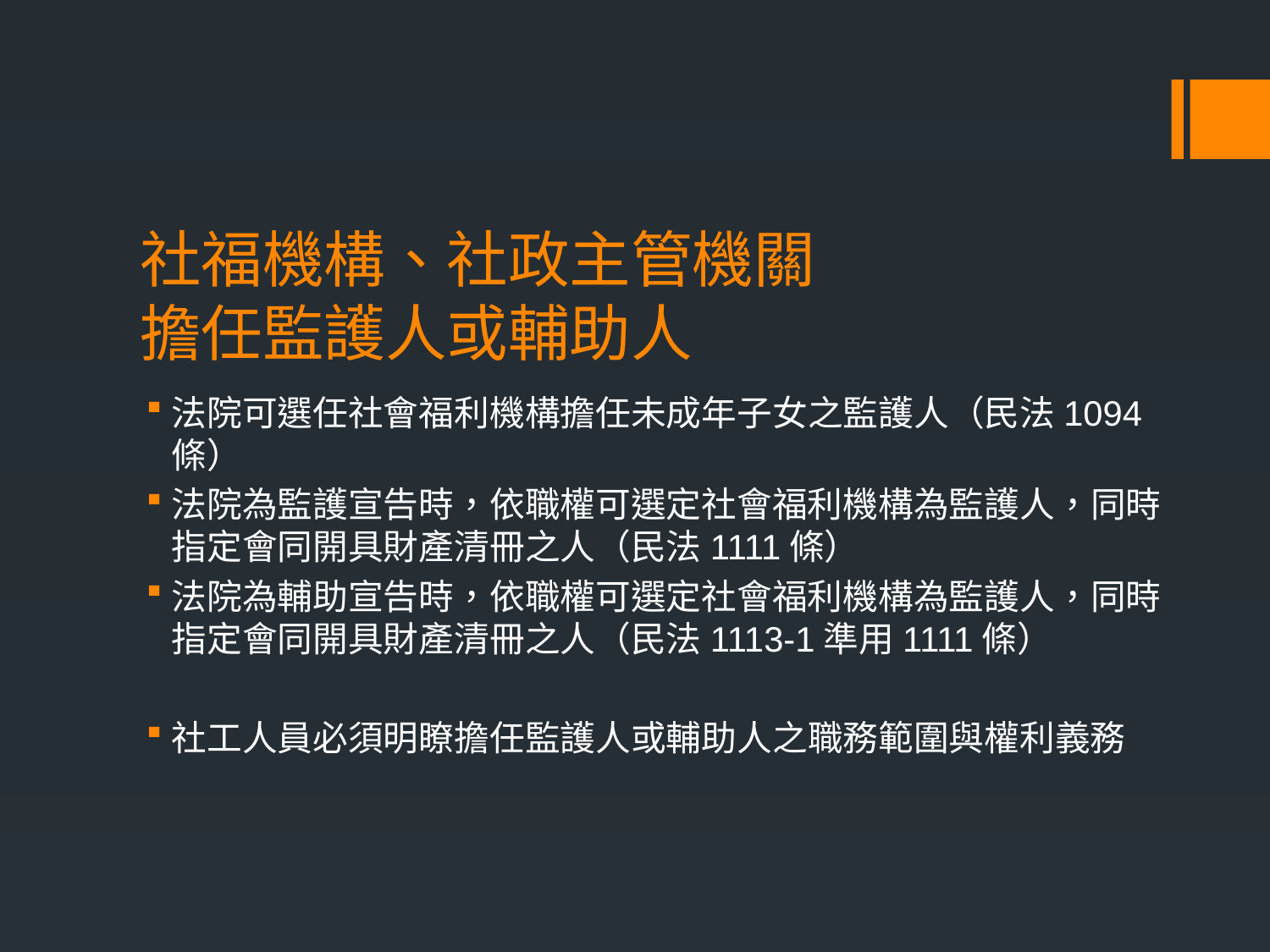

# 社福機構、社政主管機關 擔任監護人或輔助人
法院可選任社會福利機構擔任未成年子女之監護人（民法1094條）
法院為監護宣告時，依職權可選定社會福利機構為監護人，同時指定會同開具財產清冊之人（民法1111條）
法院為輔助宣告時，依職權可選定社會福利機構為監護人，同時指定會同開具財產清冊之人（民法1113-1準用1111條）

社工人員必須明瞭擔任監護人或輔助人之職務範圍與權利義務